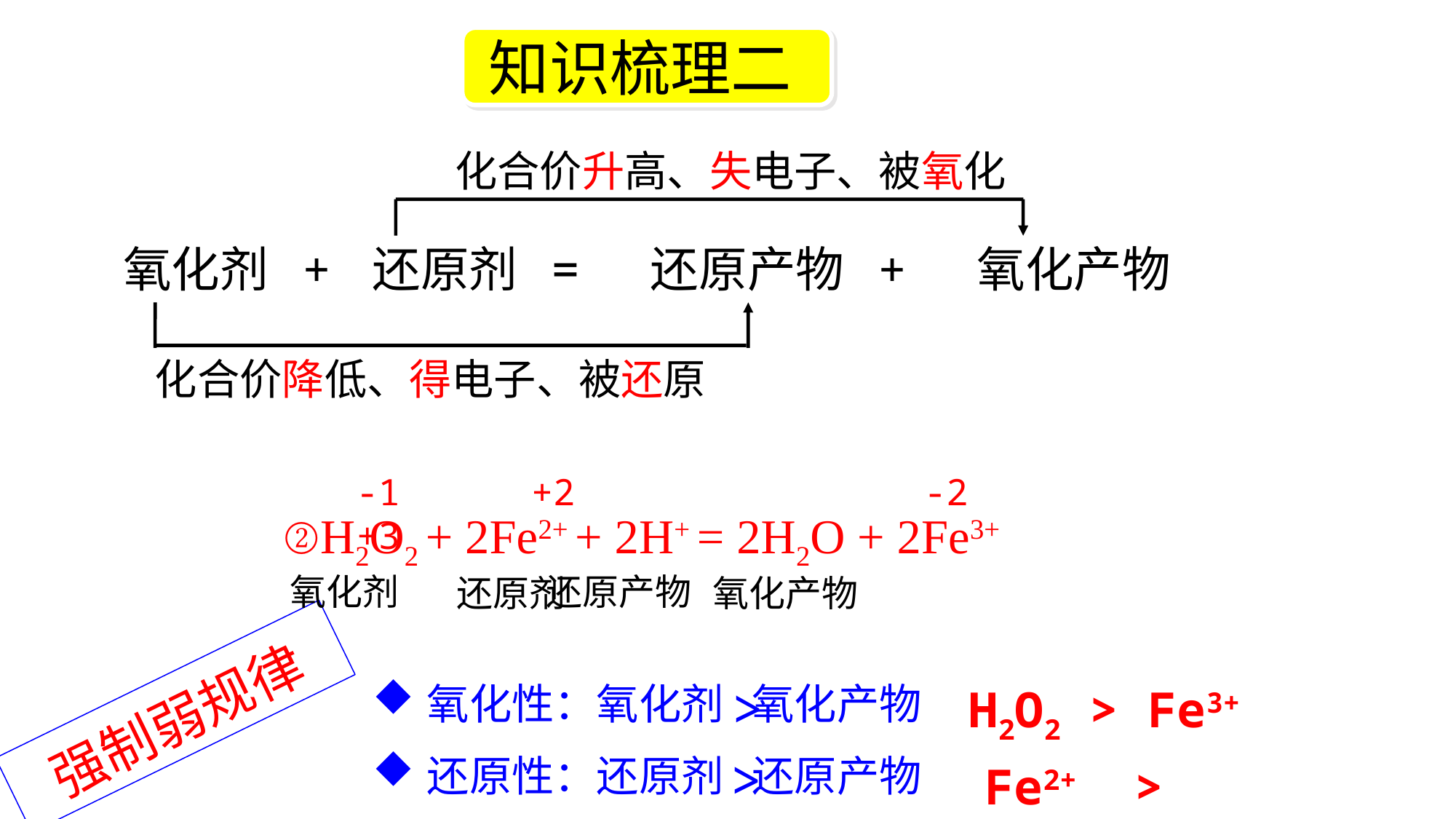

知识梳理二
化合价升高、失电子、被氧化

氧化剂  + 还原剂  =  还原产物  +  氧化产物

化合价降低、得电子、被还原
-1      +2                -2    +3
②H2O2 + 2Fe2+ + 2H+ = 2H2O + 2Fe3+
氧化剂                  还原产物
还原剂                  氧化产物
>
>
氧化性：氧化剂   氧化产物
还原性：还原剂   还原产物
H2O2 > Fe3+
强制弱规律
Fe2+  > H2O